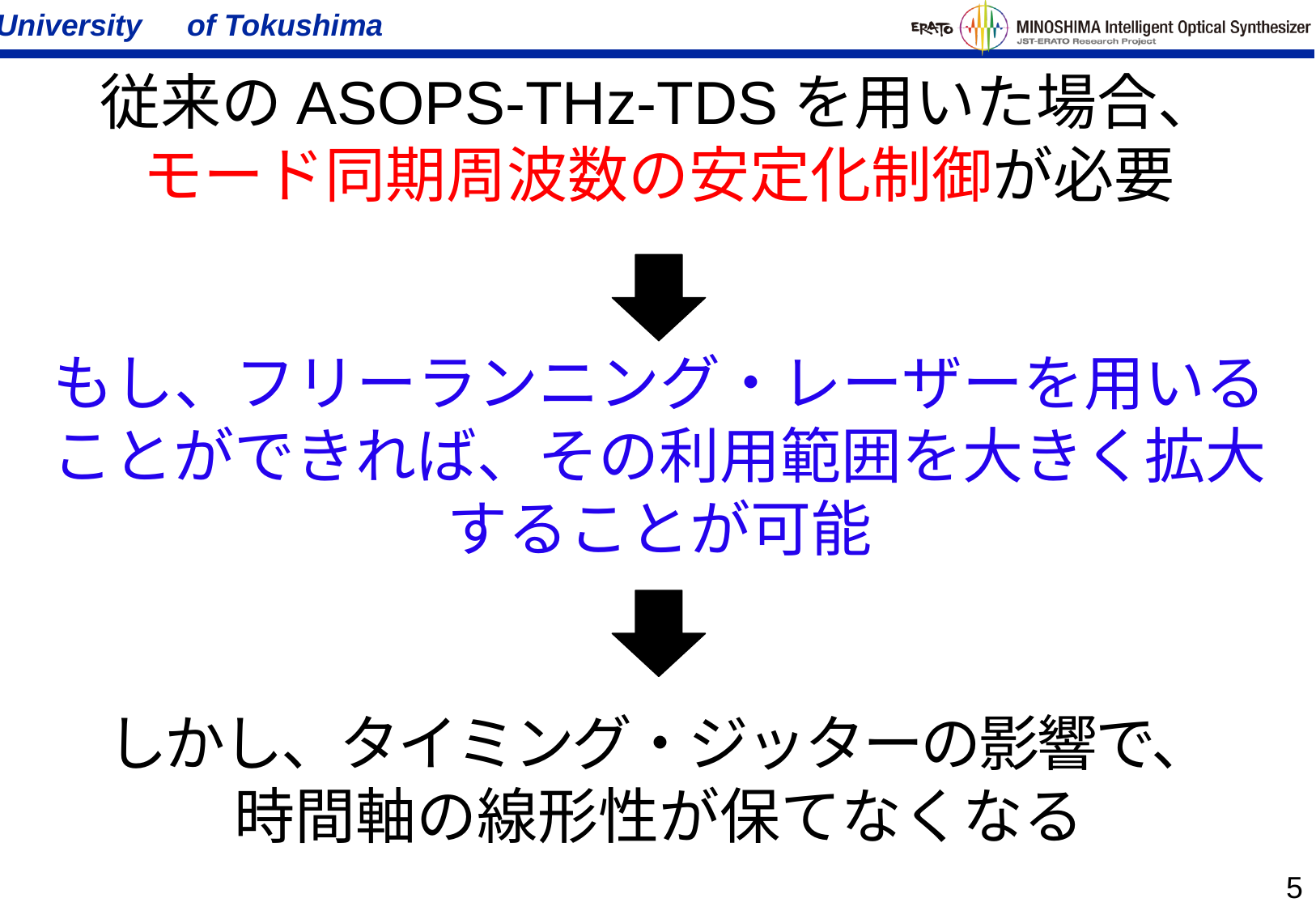

従来のASOPS-THz-TDSを用いた場合、
モード同期周波数の安定化制御が必要

もし、フリーランニング・レーザーを用いることができれば、その利用範囲を大きく拡大することが可能

しかし、タイミング・ジッターの影響で、
時間軸の線形性が保てなくなる
5